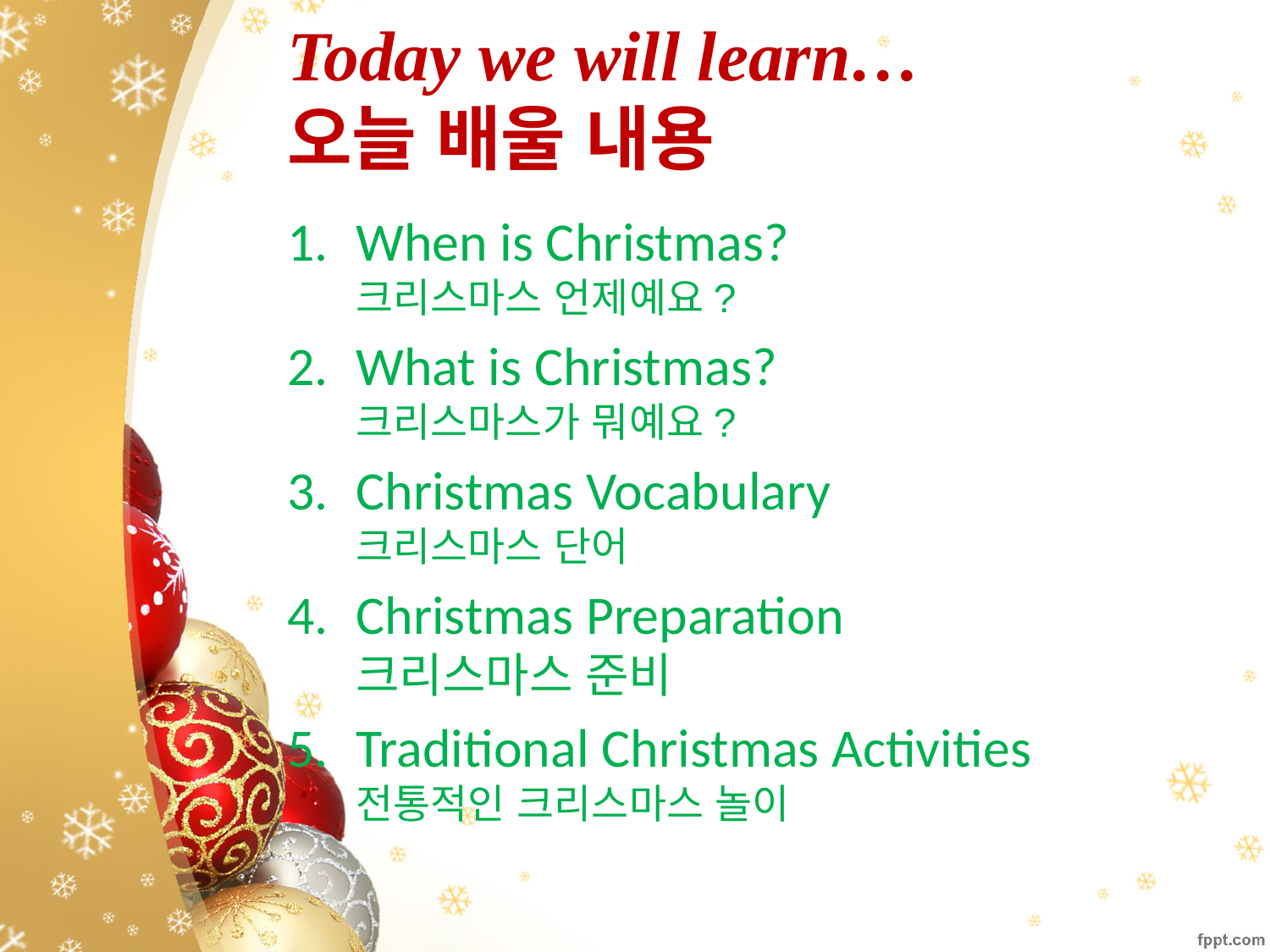

# Today we will learn… 오늘 배울 내용
When is Christmas?                             크리스마스 언제예요?
What is Christmas?                             크리스마스가 뭐예요?
Christmas Vocabulary                  크리스마스 단어
Christmas Preparation              크리스마스 준비
Traditional Christmas Activities            전통적인 크리스마스 놀이